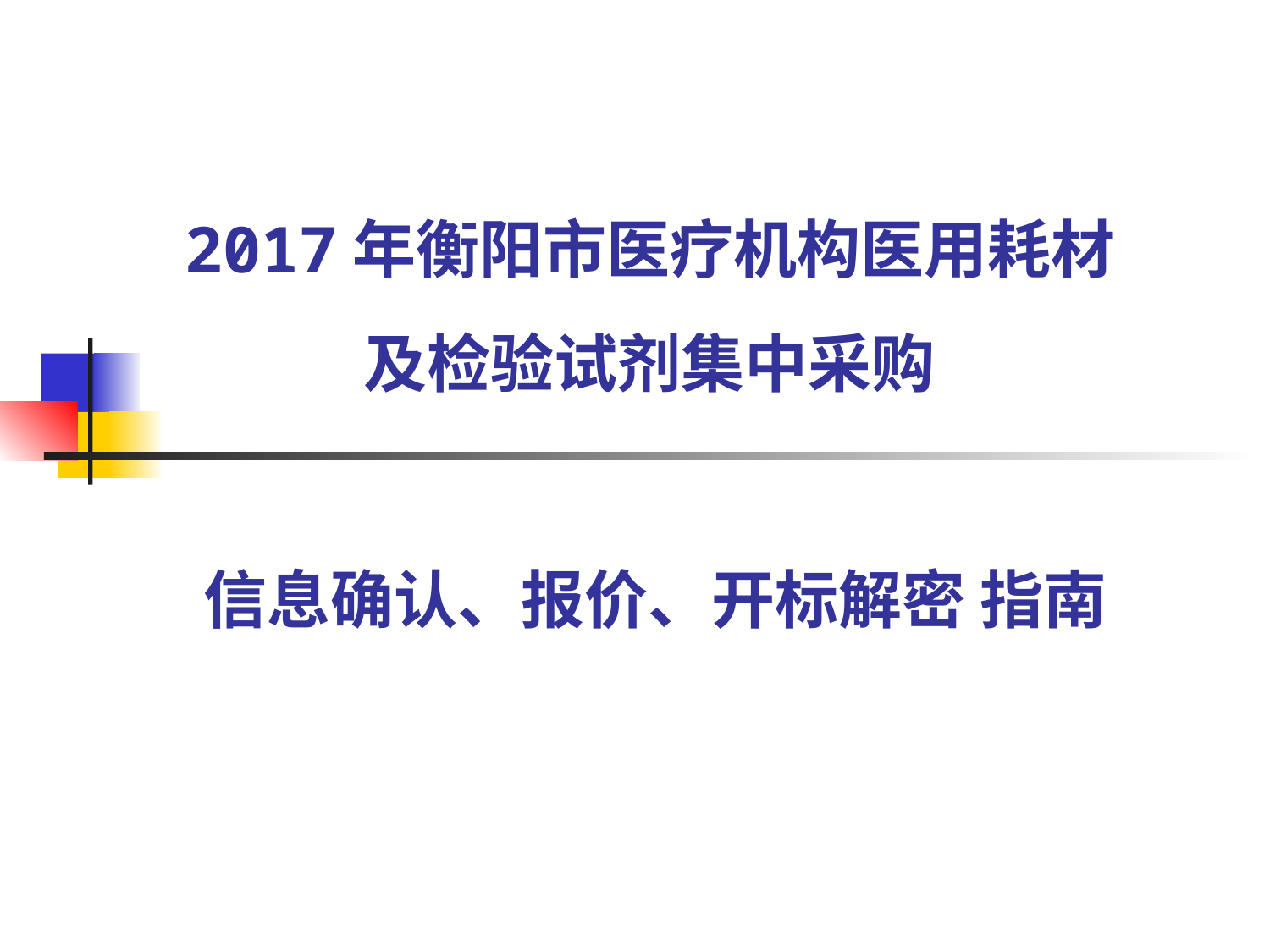

# 2017年衡阳市医疗机构医用耗材 及检验试剂集中采购
信息确认、报价、开标解密 指南